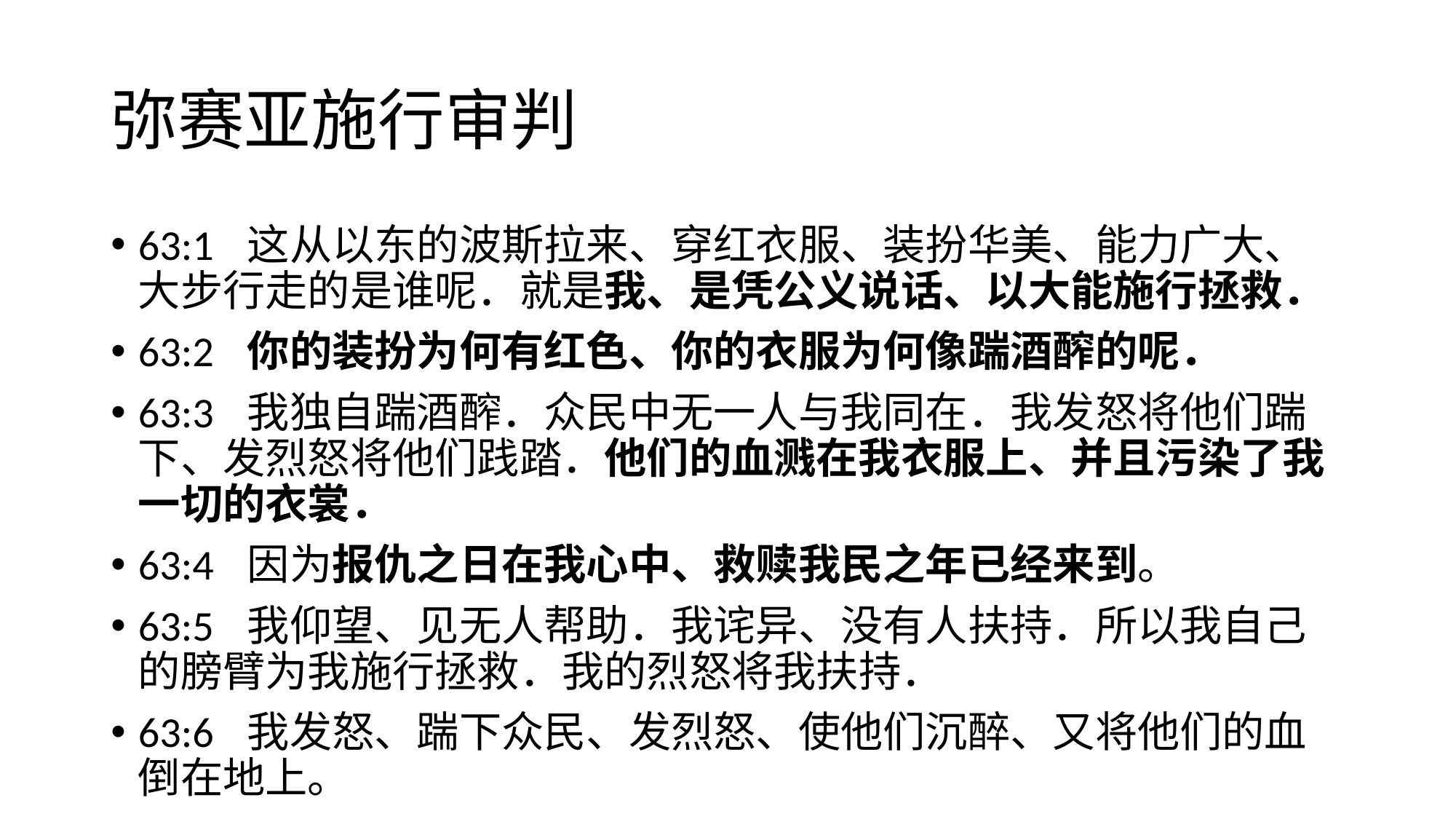

# 弥赛亚施行审判
63:1	这从以东的波斯拉来、穿红衣服、装扮华美、能力广大、大步行走的是谁呢．就是我、是凭公义说话、以大能施行拯救．
63:2	你的装扮为何有红色、你的衣服为何像踹酒醡的呢．
63:3	我独自踹酒醡．众民中无一人与我同在．我发怒将他们踹下、发烈怒将他们践踏．他们的血溅在我衣服上、并且污染了我一切的衣裳．
63:4	因为报仇之日在我心中、救赎我民之年已经来到。
63:5	我仰望、见无人帮助．我诧异、没有人扶持．所以我自己的膀臂为我施行拯救．我的烈怒将我扶持．
63:6	我发怒、踹下众民、发烈怒、使他们沉醉、又将他们的血倒在地上。